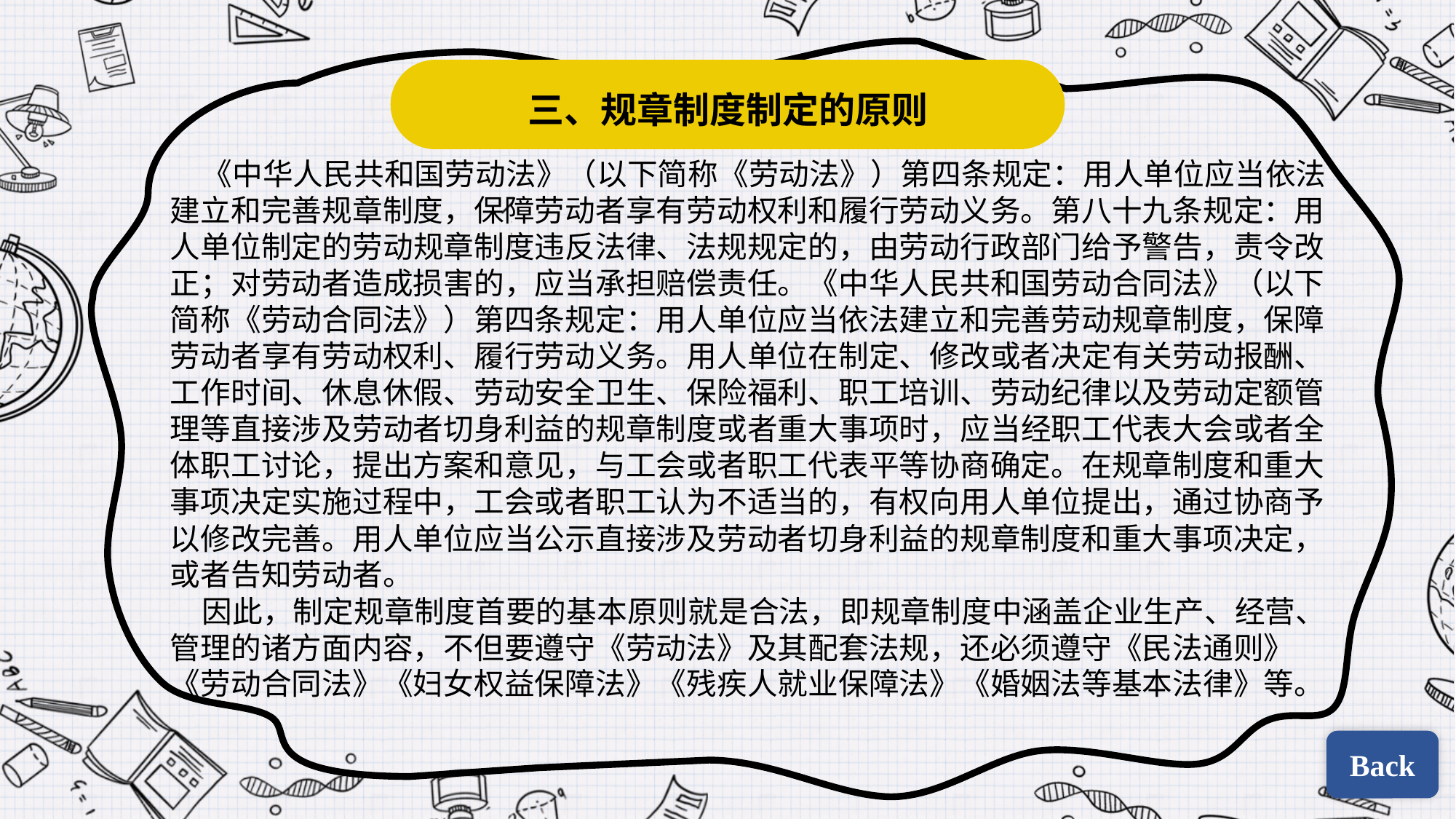

三、规章制度制定的原则
《中华人民共和国劳动法》（以下简称《劳动法》）第四条规定：用人单位应当依法建立和完善规章制度，保障劳动者享有劳动权利和履行劳动义务。第八十九条规定：用人单位制定的劳动规章制度违反法律、法规规定的，由劳动行政部门给予警告，责令改正；对劳动者造成损害的，应当承担赔偿责任。《中华人民共和国劳动合同法》（以下简称《劳动合同法》）第四条规定：用人单位应当依法建立和完善劳动规章制度，保障劳动者享有劳动权利、履行劳动义务。用人单位在制定、修改或者决定有关劳动报酬、工作时间、休息休假、劳动安全卫生、保险福利、职工培训、劳动纪律以及劳动定额管理等直接涉及劳动者切身利益的规章制度或者重大事项时，应当经职工代表大会或者全体职工讨论，提出方案和意见，与工会或者职工代表平等协商确定。在规章制度和重大事项决定实施过程中，工会或者职工认为不适当的，有权向用人单位提出，通过协商予以修改完善。用人单位应当公示直接涉及劳动者切身利益的规章制度和重大事项决定，或者告知劳动者。
因此，制定规章制度首要的基本原则就是合法，即规章制度中涵盖企业生产、经营、管理的诸方面内容，不但要遵守《劳动法》及其配套法规，还必须遵守《民法通则》《劳动合同法》《妇女权益保障法》《残疾人就业保障法》《婚姻法等基本法律》等。

Back